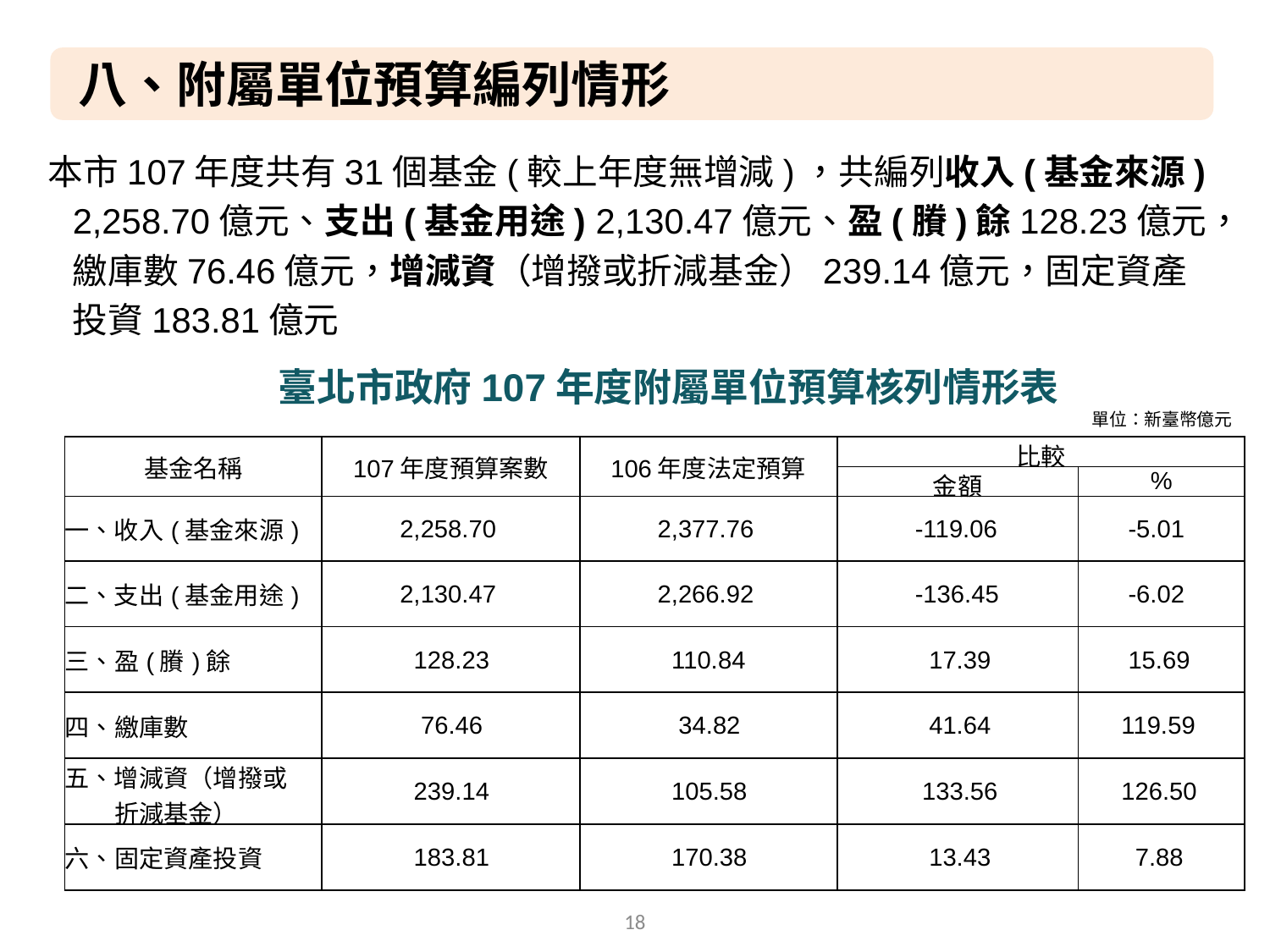

八、附屬單位預算編列情形
         本市107年度共有31個基金(較上年度無增減)，共編列收入(基金來源) 2,258.70億元、支出(基金用途) 2,130.47億元、盈(賸)餘128.23億元，繳庫數76.46億元，增減資（增撥或折減基金）239.14億元，固定資產投資183.81億元

臺北市政府107年度附屬單位預算核列情形表
單位：新臺幣億元
| 基金名稱 | 107年度預算案數 | 106年度法定預算 | 比較 |  |
| --- | --- | --- | --- | --- |
|  |  |  | 金額 | % |
| 一、收入(基金來源) | 2,258.70 | 2,377.76 | -119.06 | -5.01 |
| 二、支出(基金用途) | 2,130.47 | 2,266.92 | -136.45 | -6.02 |
| 三、盈(賸)餘 | 128.23 | 110.84 | 17.39 | 15.69 |
| 四、繳庫數 | 76.46 | 34.82 | 41.64 | 119.59 |
| 五、增減資（增撥或 　　折減基金） | 239.14 | 105.58 | 133.56 | 126.50 |
| 六、固定資產投資 | 183.81 | 170.38 | 13.43 | 7.88 |
18
註3
註3